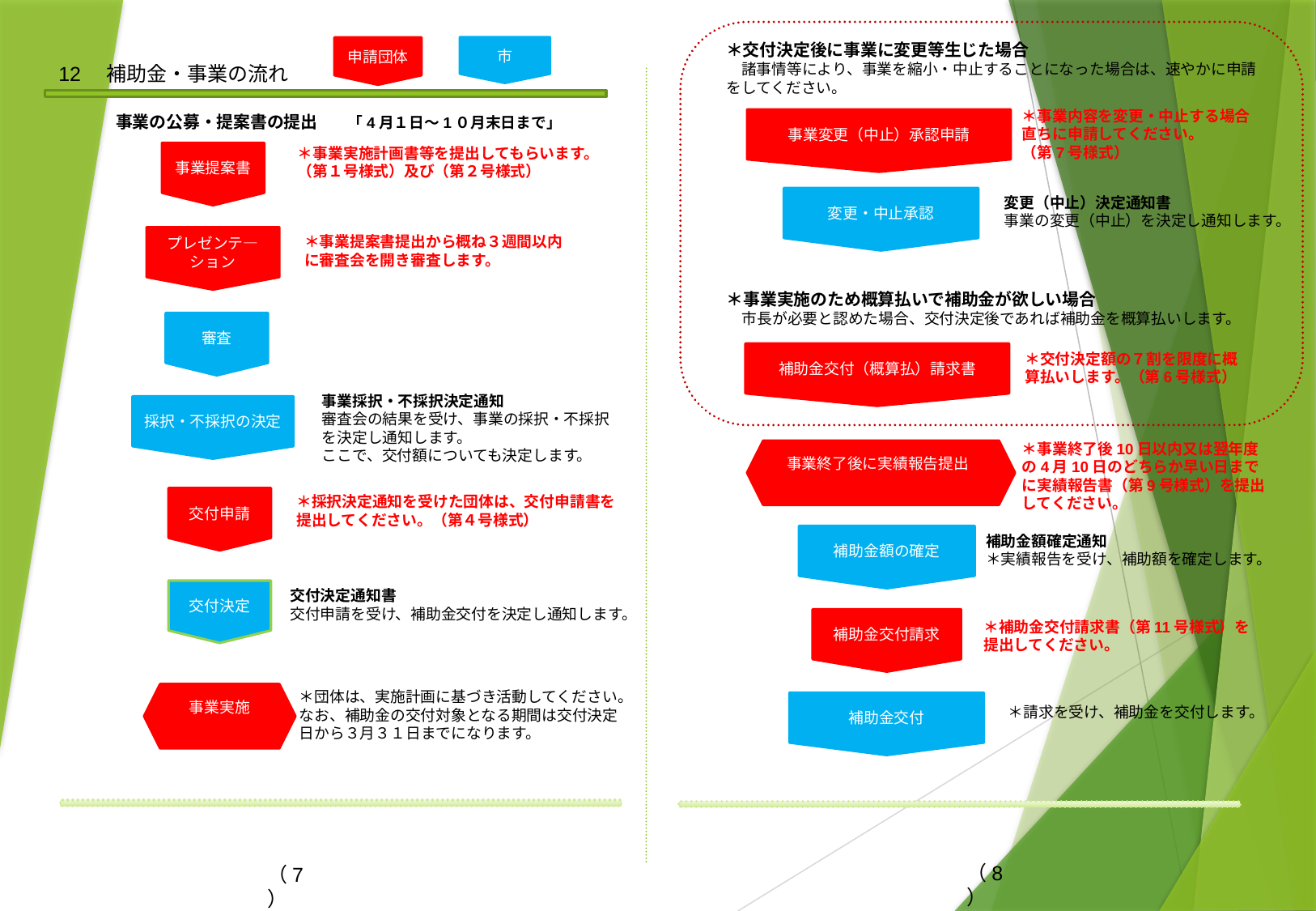

＊交付決定後に事業に変更等生じた場合
　諸事情等により、事業を縮小・中止することになった場合は、速やかに申請
をしてください。
市
申請団体
12　補助金・事業の流れ

＊事業内容を変更・中止する場合
直ちに申請してください。
（第7号様式）
事業の公募・提案書の提出　　「4月１日～1０月末日まで」
事業変更（中止）承認申請
＊事業実施計画書等を提出してもらいます。
（第１号様式）及び（第２号様式）
事業提案書
変更（中止）決定通知書
事業の変更（中止）を決定し通知します。
変更・中止承認
＊事業提案書提出から概ね３週間以内
に審査会を開き審査します。
プレゼンテ―ション
＊事業実施のため概算払いで補助金が欲しい場合
　市長が必要と認めた場合、交付決定後であれば補助金を概算払いします。
審査
＊交付決定額の７割を限度に概
算払いします。（第6号様式）
補助金交付（概算払）請求書
事業採択・不採択決定通知
審査会の結果を受け、事業の採択・不採択
を決定し通知します。
ここで、交付額についても決定します。
採択・不採択の決定
＊事業終了後10日以内又は翌年度
の4月10日のどちらか早い日まで
に実績報告書（第9号様式）を提出
してください。
事業終了後に実績報告提出
＊採択決定通知を受けた団体は、交付申請書を
提出してください。（第４号様式）
交付申請
補助金額確定通知
＊実績報告を受け、補助額を確定します。
補助金額の確定
交付決定通知書
交付申請を受け、補助金交付を決定し通知します。
交付決定
補助金交付請求
＊補助金交付請求書（第11号様式）を
提出してください。
＊団体は、実施計画に基づき活動してください。
なお、補助金の交付対象となる期間は交付決定
日から３月３１日までになります。
　事業実施
補助金交付
＊請求を受け、補助金を交付します。

（8）
（7）